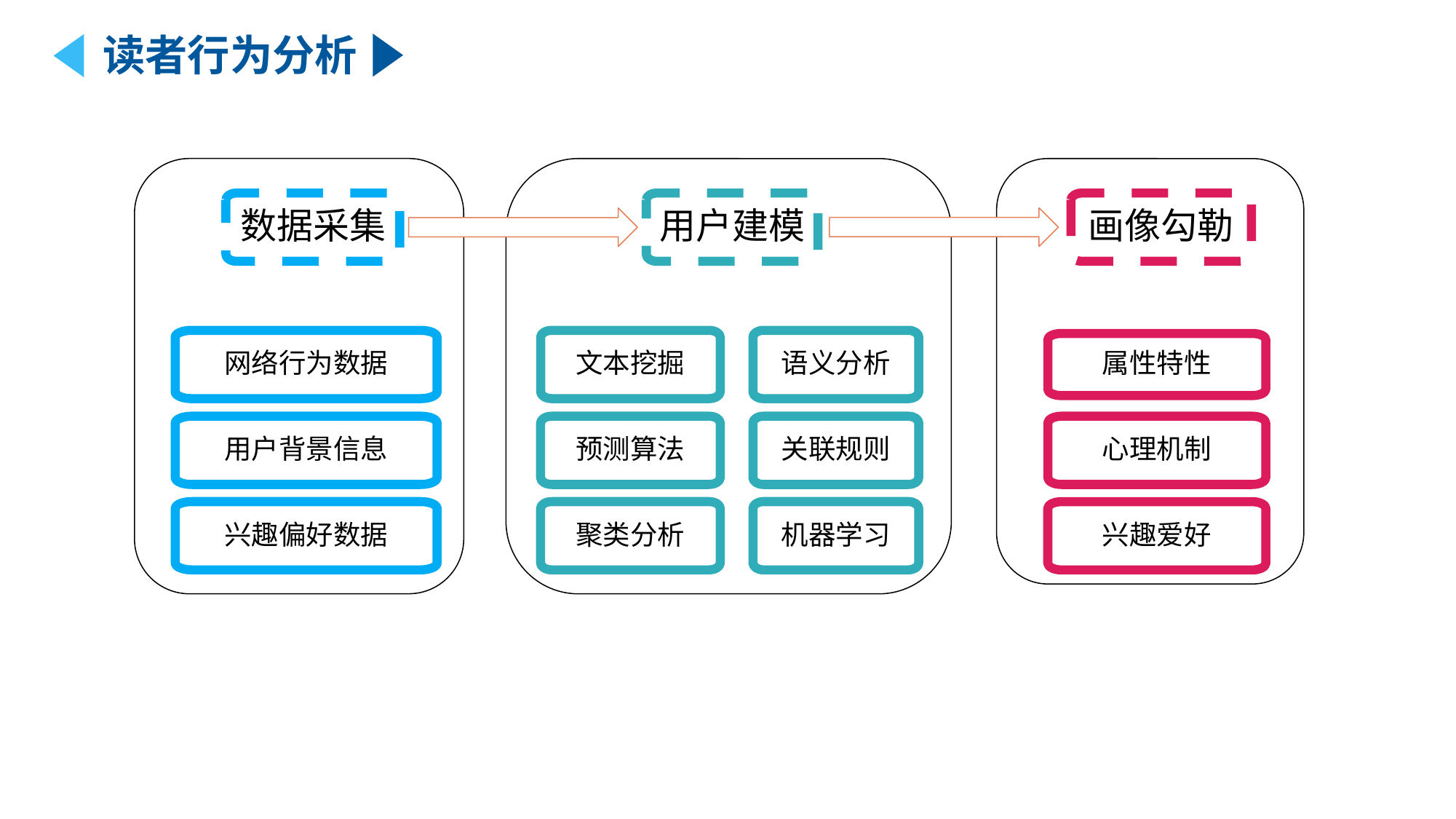

读者行为分析

数据采集
用户建模
画像勾勒

网络行为数据
文本挖掘
语义分析
属性特性
用户背景信息
预测算法
关联规则
心理机制
兴趣偏好数据
聚类分析
机器学习
兴趣爱好